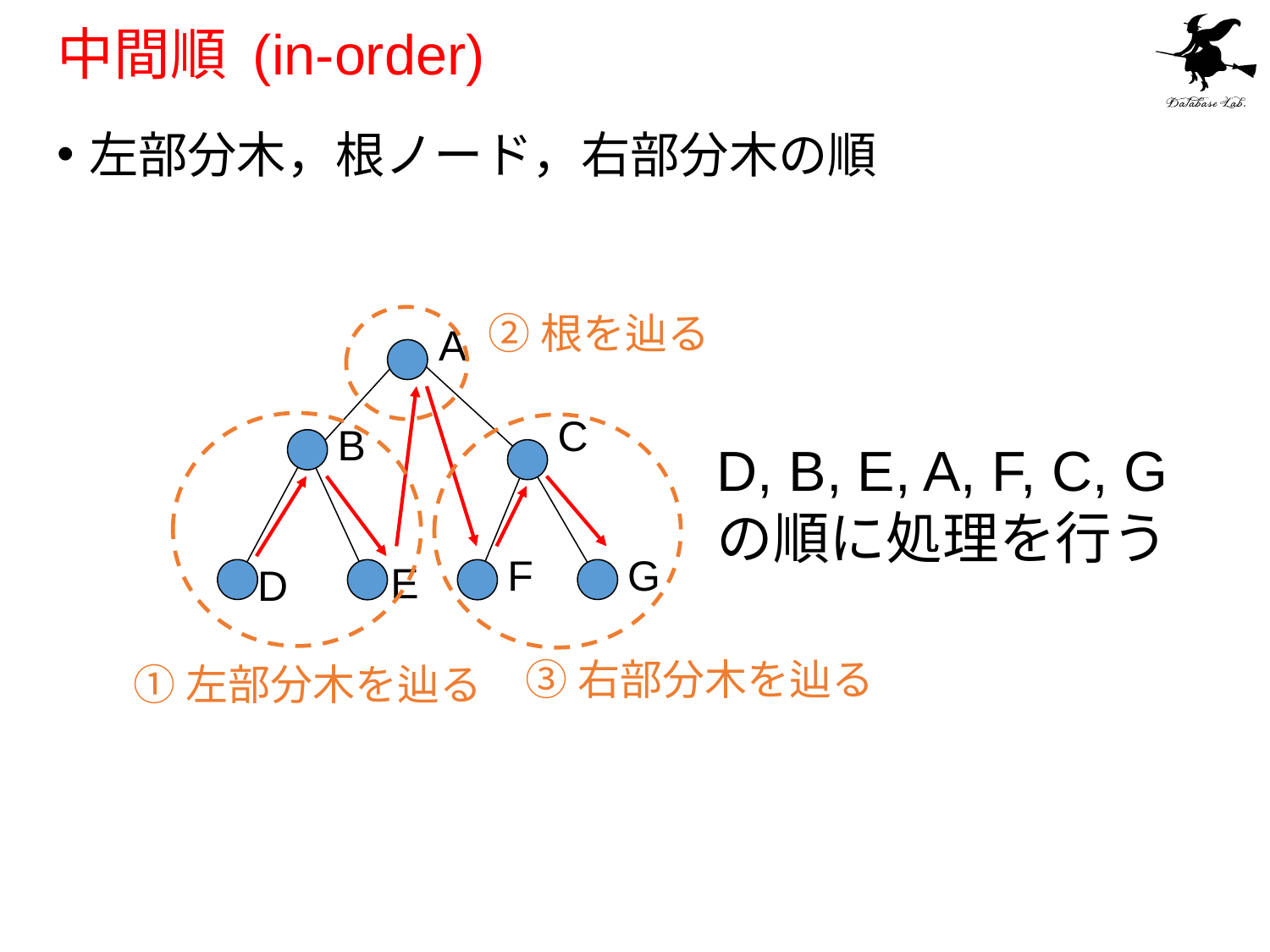

# 中間順 (in-order)
左部分木，根ノード，右部分木の順
②根を辿る

A

C
B

F
G
E
D

D, B, E, A, F, C, G
の順に処理を行う

③右部分木を辿る
①左部分木を辿る